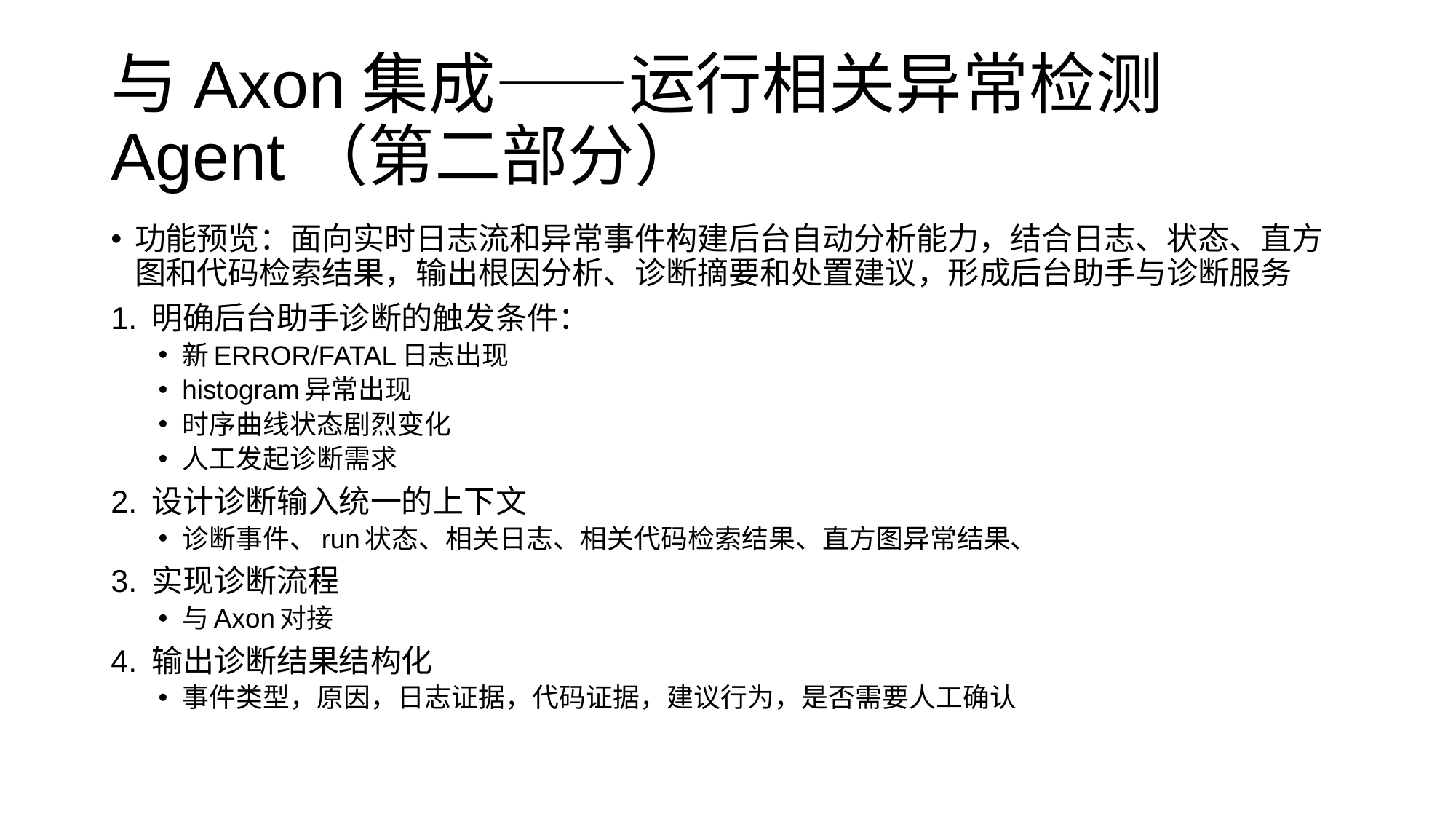

# 与Axon集成——运行相关异常检测Agent（第二部分）
功能预览：面向实时日志流和异常事件构建后台自动分析能力，结合日志、状态、直方图和代码检索结果，输出根因分析、诊断摘要和处置建议，形成后台助手与诊断服务
1. 明确后台助手诊断的触发条件：
新ERROR/FATAL日志出现
histogram异常出现
时序曲线状态剧烈变化
人工发起诊断需求
2. 设计诊断输入统一的上下文
诊断事件、run状态、相关日志、相关代码检索结果、直方图异常结果、
3. 实现诊断流程
与Axon对接
4. 输出诊断结果结构化
事件类型，原因，日志证据，代码证据，建议行为，是否需要人工确认